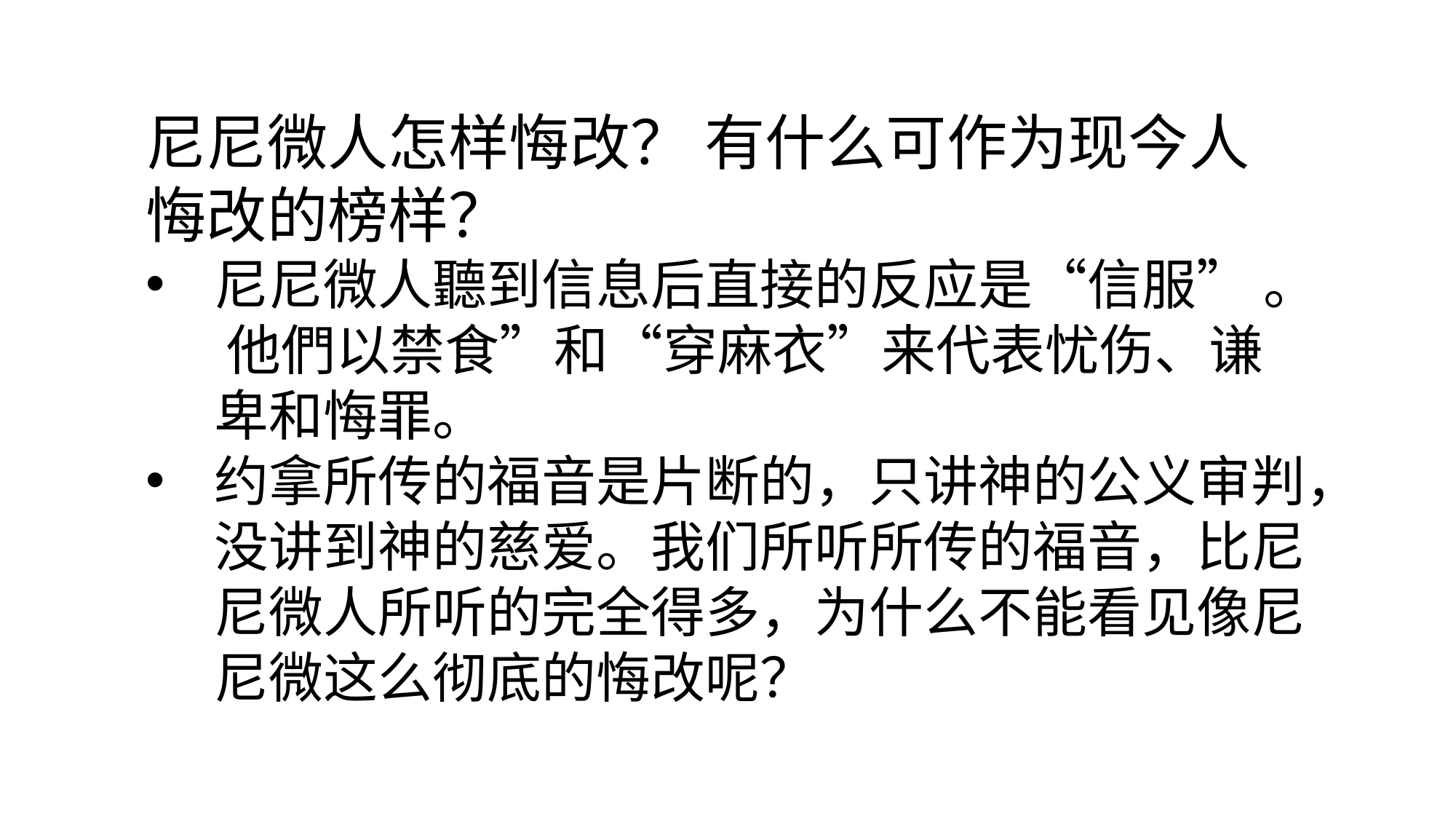

尼尼微人怎样悔改？ 有什么可作为现今人悔改的榜样？
尼尼微人聽到信息后直接的反应是“信服” 。 他們以禁食”和“穿麻衣”来代表忧伤、谦卑和悔罪。
约拿所传的福音是片断的，只讲神的公义审判，没讲到神的慈爱。我们所听所传的福音，比尼尼微人所听的完全得多，为什么不能看见像尼尼微这么彻底的悔改呢？